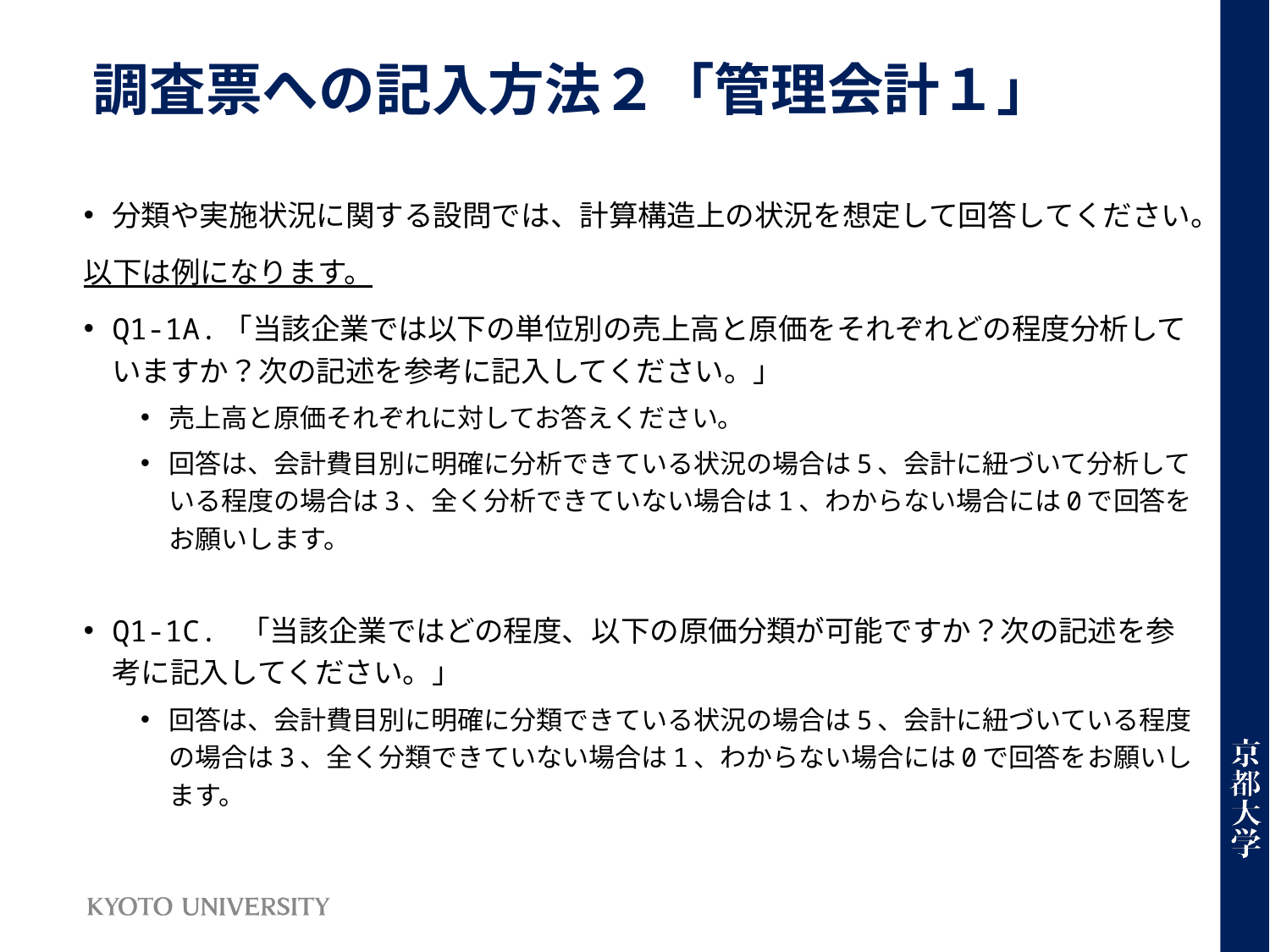

# 調査票への記入方法２「管理会計１」
分類や実施状況に関する設問では、計算構造上の状況を想定して回答してください。
以下は例になります。
Q1-1A.「当該企業では以下の単位別の売上高と原価をそれぞれどの程度分析していますか？次の記述を参考に記入してください。」
売上高と原価それぞれに対してお答えください。
回答は、会計費目別に明確に分析できている状況の場合は5、会計に紐づいて分析している程度の場合は3、全く分析できていない場合は1、わからない場合には0で回答をお願いします。

Q1-1C. 「当該企業ではどの程度、以下の原価分類が可能ですか？次の記述を参考に記入してください。」
回答は、会計費目別に明確に分類できている状況の場合は5、会計に紐づいている程度の場合は3、全く分類できていない場合は1、わからない場合には0で回答をお願いします。